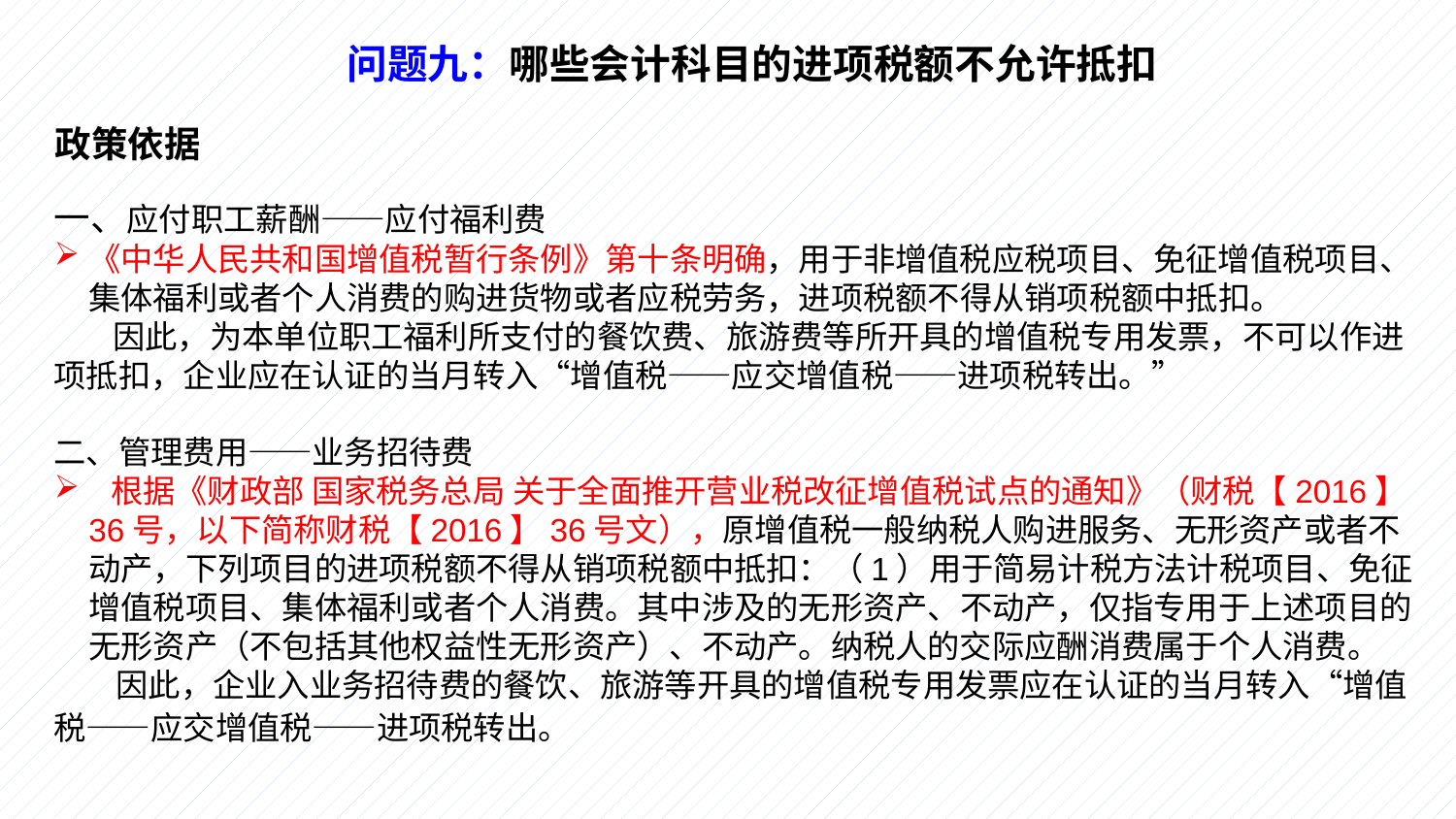

问题九：哪些会计科目的进项税额不允许抵扣
政策依据
一、应付职工薪酬——应付福利费
《中华人民共和国增值税暂行条例》第十条明确，用于非增值税应税项目、免征增值税项目、集体福利或者个人消费的购进货物或者应税劳务，进项税额不得从销项税额中抵扣。
       因此，为本单位职工福利所支付的餐饮费、旅游费等所开具的增值税专用发票，不可以作进项抵扣，企业应在认证的当月转入“增值税——应交增值税——进项税转出。”

二、管理费用——业务招待费
  根据《财政部 国家税务总局 关于全面推开营业税改征增值税试点的通知》（财税【2016】36号，以下简称财税【2016】36号文），原增值税一般纳税人购进服务、无形资产或者不动产，下列项目的进项税额不得从销项税额中抵扣：（1）用于简易计税方法计税项目、免征增值税项目、集体福利或者个人消费。其中涉及的无形资产、不动产，仅指专用于上述项目的无形资产（不包括其他权益性无形资产）、不动产。纳税人的交际应酬消费属于个人消费。
   　因此，企业入业务招待费的餐饮、旅游等开具的增值税专用发票应在认证的当月转入“增值税——应交增值税——进项税转出。